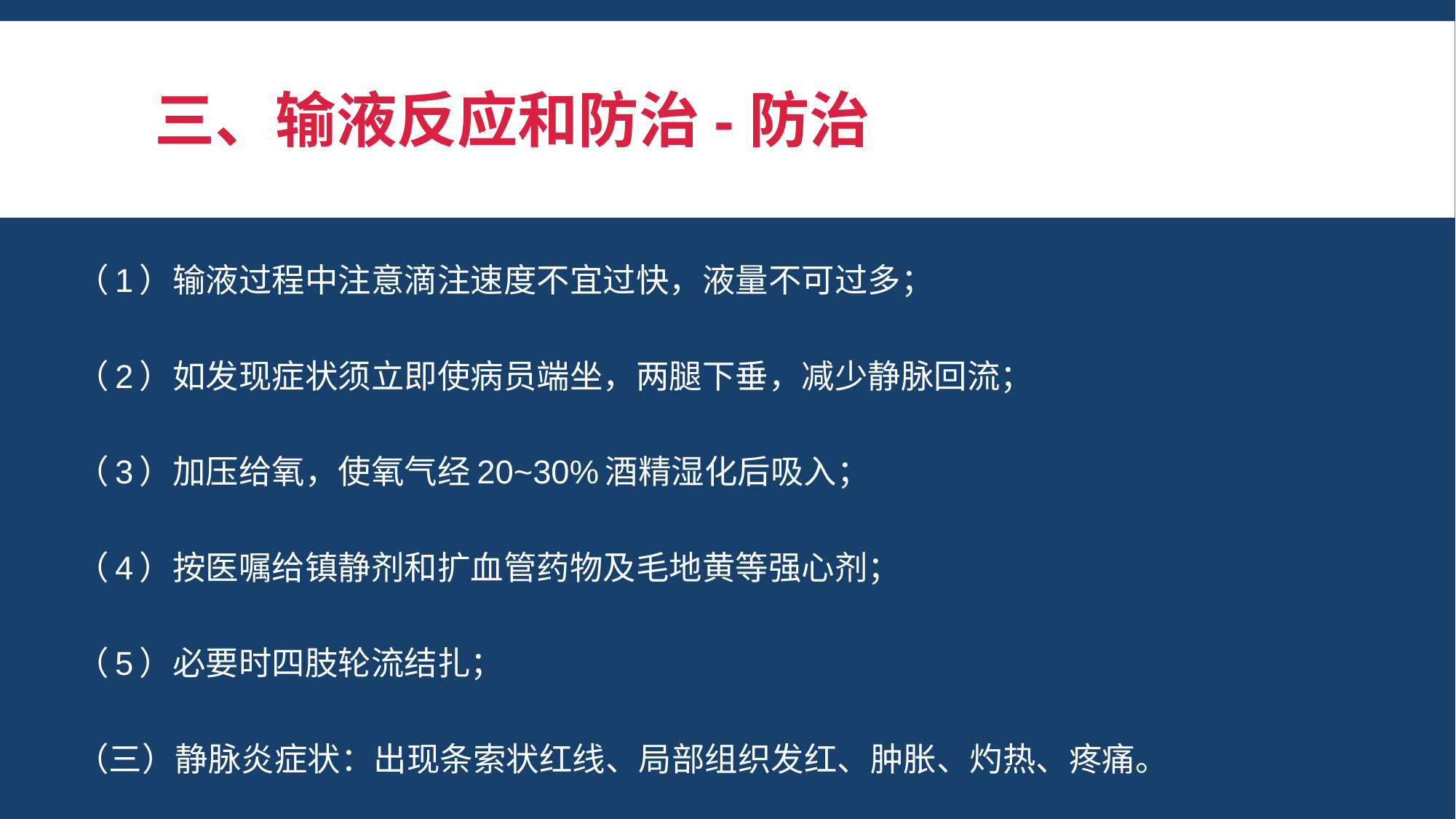

# 三、输液反应和防治-防治
（1）输液过程中注意滴注速度不宜过快，液量不可过多；
（2）如发现症状须立即使病员端坐，两腿下垂，减少静脉回流；
（3）加压给氧，使氧气经20~30%酒精湿化后吸入；
（4）按医嘱给镇静剂和扩血管药物及毛地黄等强心剂；
（5）必要时四肢轮流结扎；
（三）静脉炎症状：出现条索状红线、局部组织发红、肿胀、灼热、疼痛。